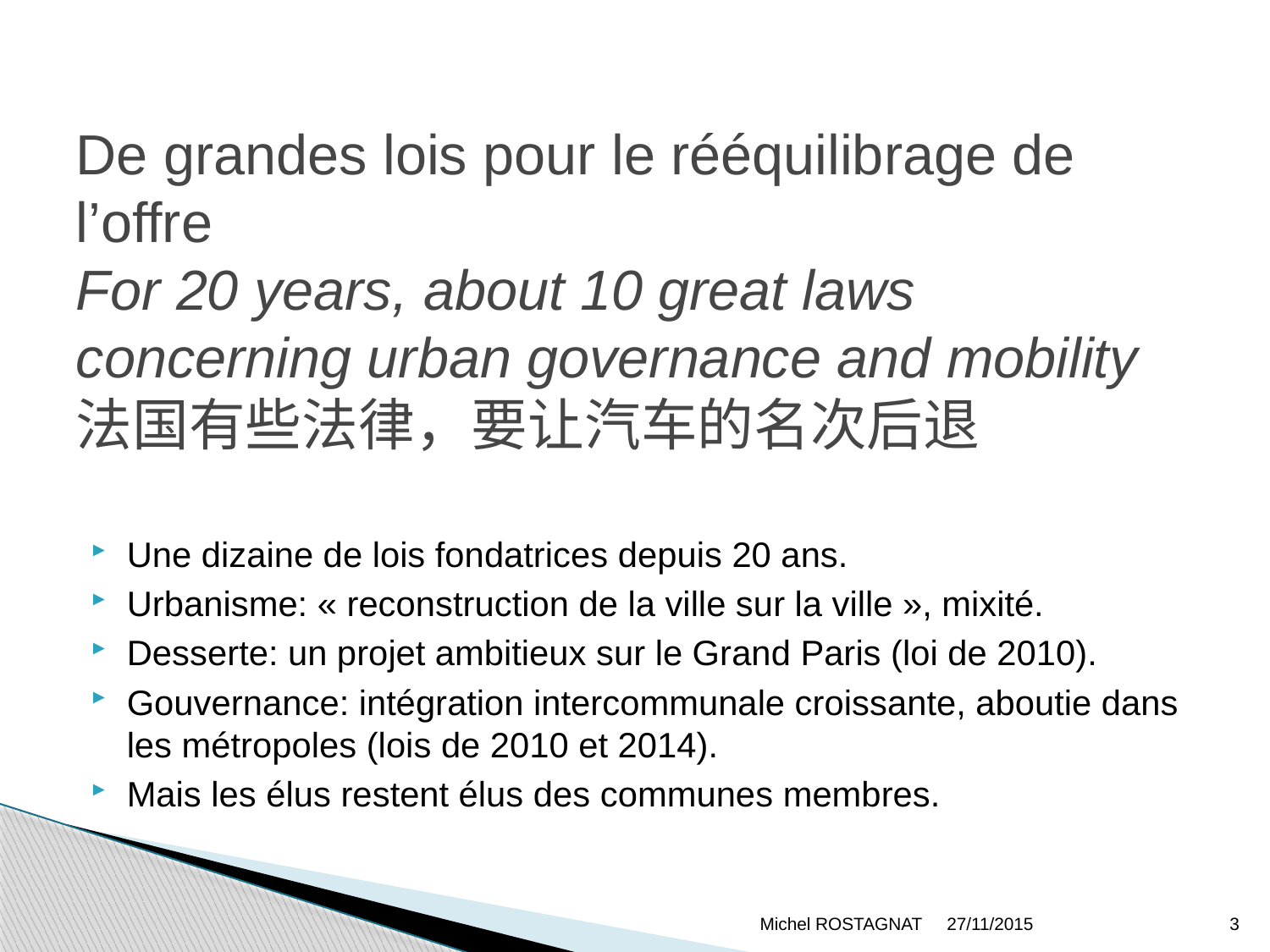

# De grandes lois pour le rééquilibrage de l’offre For 20 years, about 10 great laws concerning urban governance and mobility 法国有些法律，要让汽车的名次后退
Une dizaine de lois fondatrices depuis 20 ans.
Urbanisme: « reconstruction de la ville sur la ville », mixité.
Desserte: un projet ambitieux sur le Grand Paris (loi de 2010).
Gouvernance: intégration intercommunale croissante, aboutie dans les métropoles (lois de 2010 et 2014).
Mais les élus restent élus des communes membres.
Michel ROSTAGNAT
27/11/2015
3